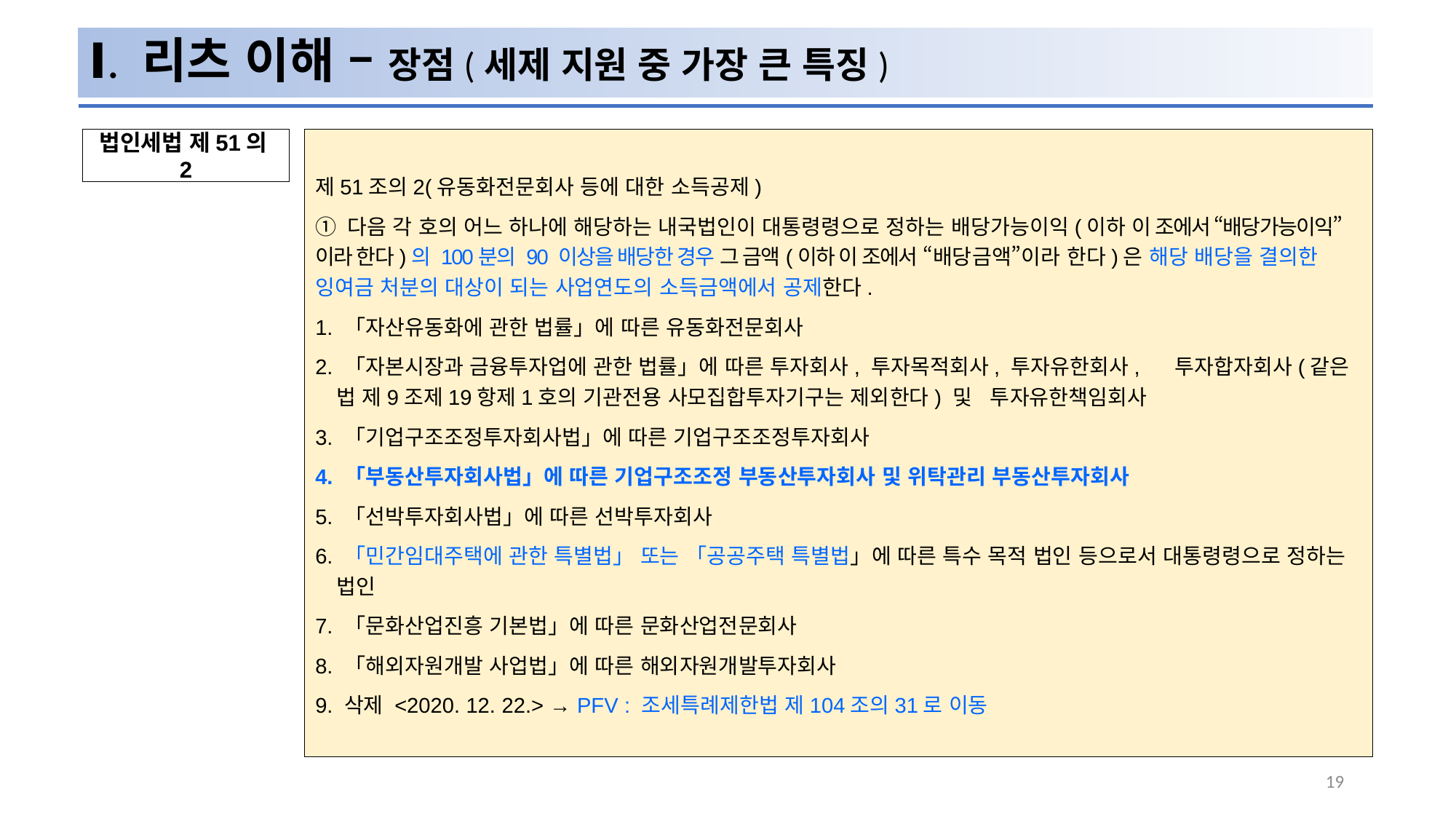

# Ⅰ. 리츠 이해 – 장점(세제 지원 중 가장 큰 특징)
법인세법 제51의2
제51조의2(유동화전문회사 등에 대한 소득공제)
① 다음 각 호의 어느 하나에 해당하는 내국법인이 대통령령으로 정하는 배당가능이익(이하 이 조에서 “배당가능이익”이라 한다)의 100분의 90 이상을 배당한 경우 그 금액(이하 이 조에서 “배당금액”이라 한다)은 해당 배당을 결의한 잉여금 처분의 대상이 되는 사업연도의 소득금액에서 공제한다.
1. 「자산유동화에 관한 법률」에 따른 유동화전문회사
2. 「자본시장과 금융투자업에 관한 법률」에 따른 투자회사, 투자목적회사, 투자유한회사,     투자합자회사(같은 법 제9조제19항제1호의 기관전용 사모집합투자기구는 제외한다) 및   투자유한책임회사
3. 「기업구조조정투자회사법」에 따른 기업구조조정투자회사
4. 「부동산투자회사법」에 따른 기업구조조정 부동산투자회사 및 위탁관리 부동산투자회사
5. 「선박투자회사법」에 따른 선박투자회사
6. 「민간임대주택에 관한 특별법」 또는 「공공주택 특별법」에 따른 특수 목적 법인 등으로서 대통령령으로 정하는 법인
7. 「문화산업진흥 기본법」에 따른 문화산업전문회사
8. 「해외자원개발 사업법」에 따른 해외자원개발투자회사
9. 삭제 <2020. 12. 22.> → PFV : 조세특례제한법 제104조의31로 이동
19